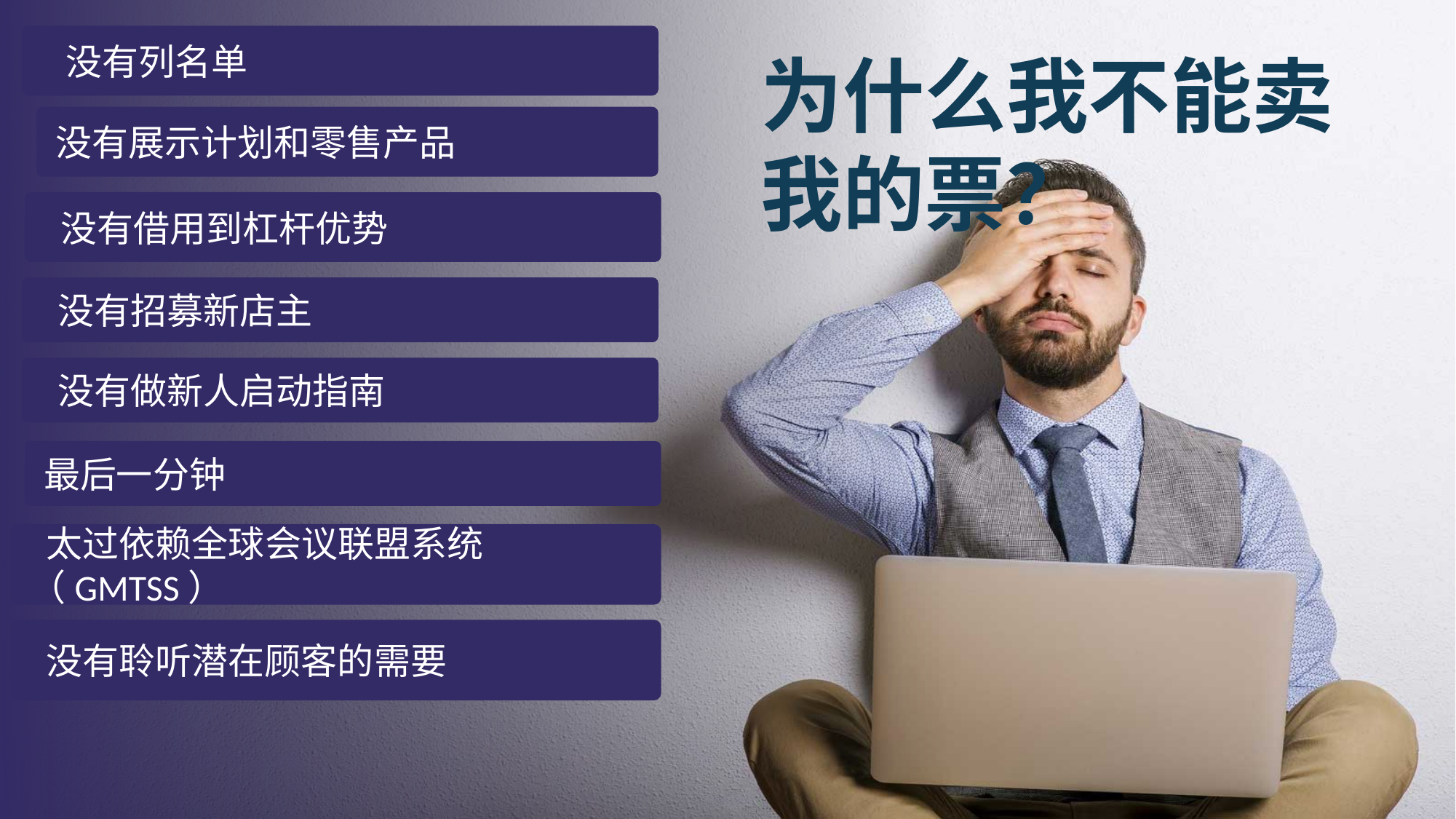

没有列名单
为什么我不能卖我的票？

没有展示计划和零售产品
 没有借用到杠杆优势
 没有招募新店主
 没有做新人启动指南
最后一分钟
 太过依赖全球会议联盟系统（GMTSS）
 没有聆听潜在顾客的需要